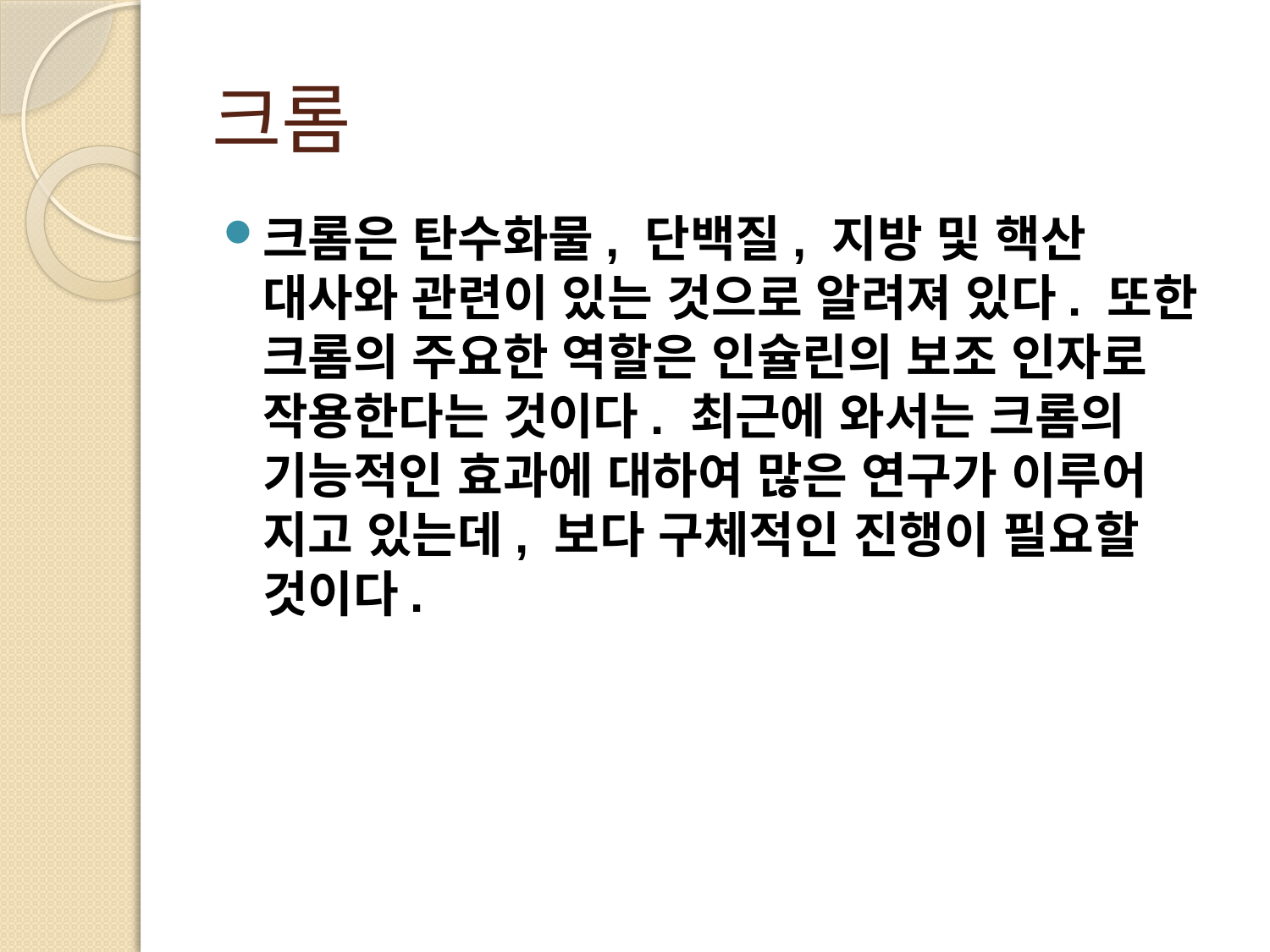

# 크롬
크롬은 탄수화물, 단백질, 지방 및 핵산 대사와 관련이 있는 것으로 알려져 있다. 또한 크롬의 주요한 역할은 인슐린의 보조 인자로 작용한다는 것이다. 최근에 와서는 크롬의 기능적인 효과에 대하여 많은 연구가 이루어 지고 있는데, 보다 구체적인 진행이 필요할 것이다.